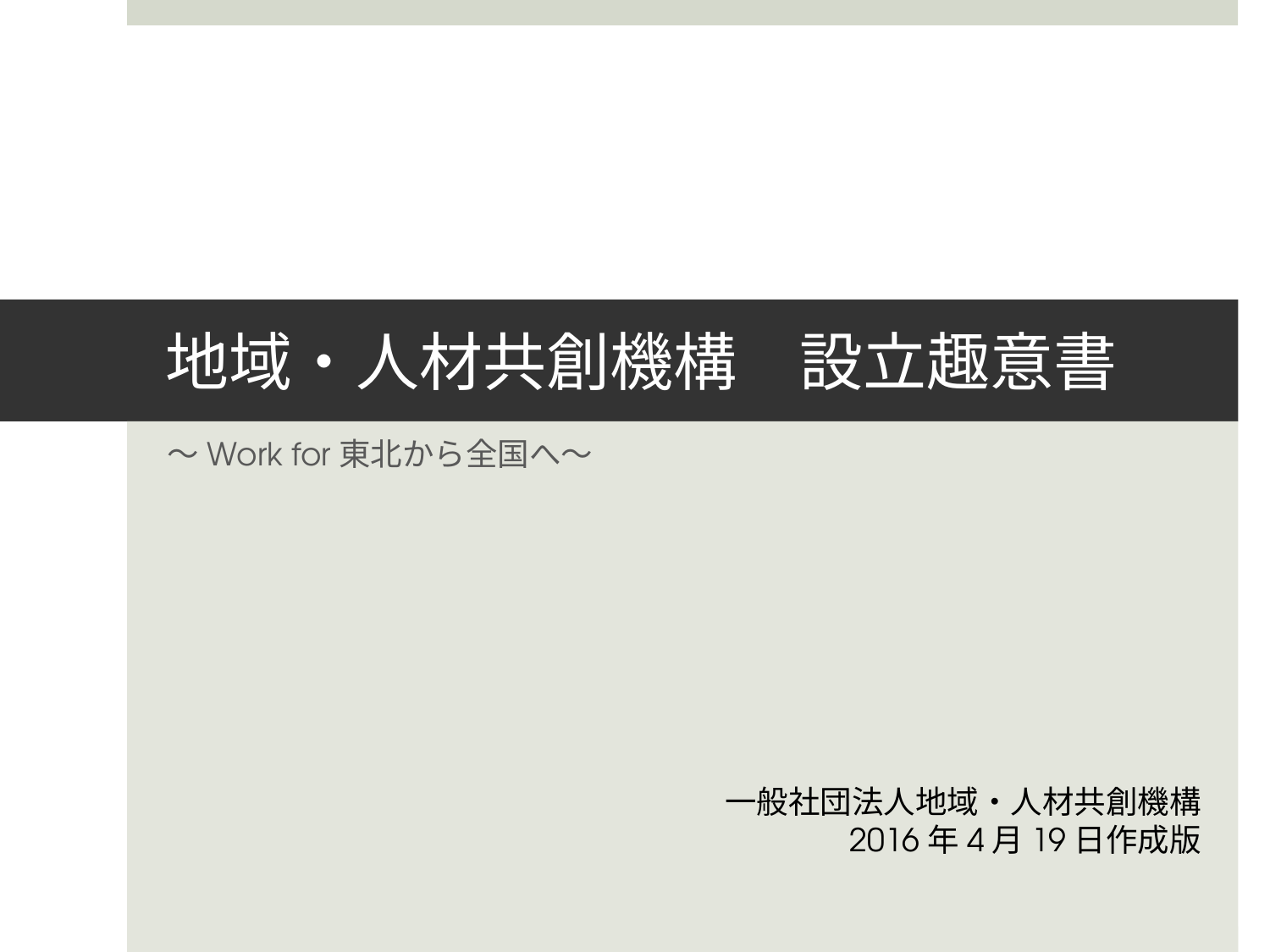

# 地域・人材共創機構　設立趣意書
〜Work for東北から全国へ〜

一般社団法人地域・人材共創機構
2016年4月19日作成版